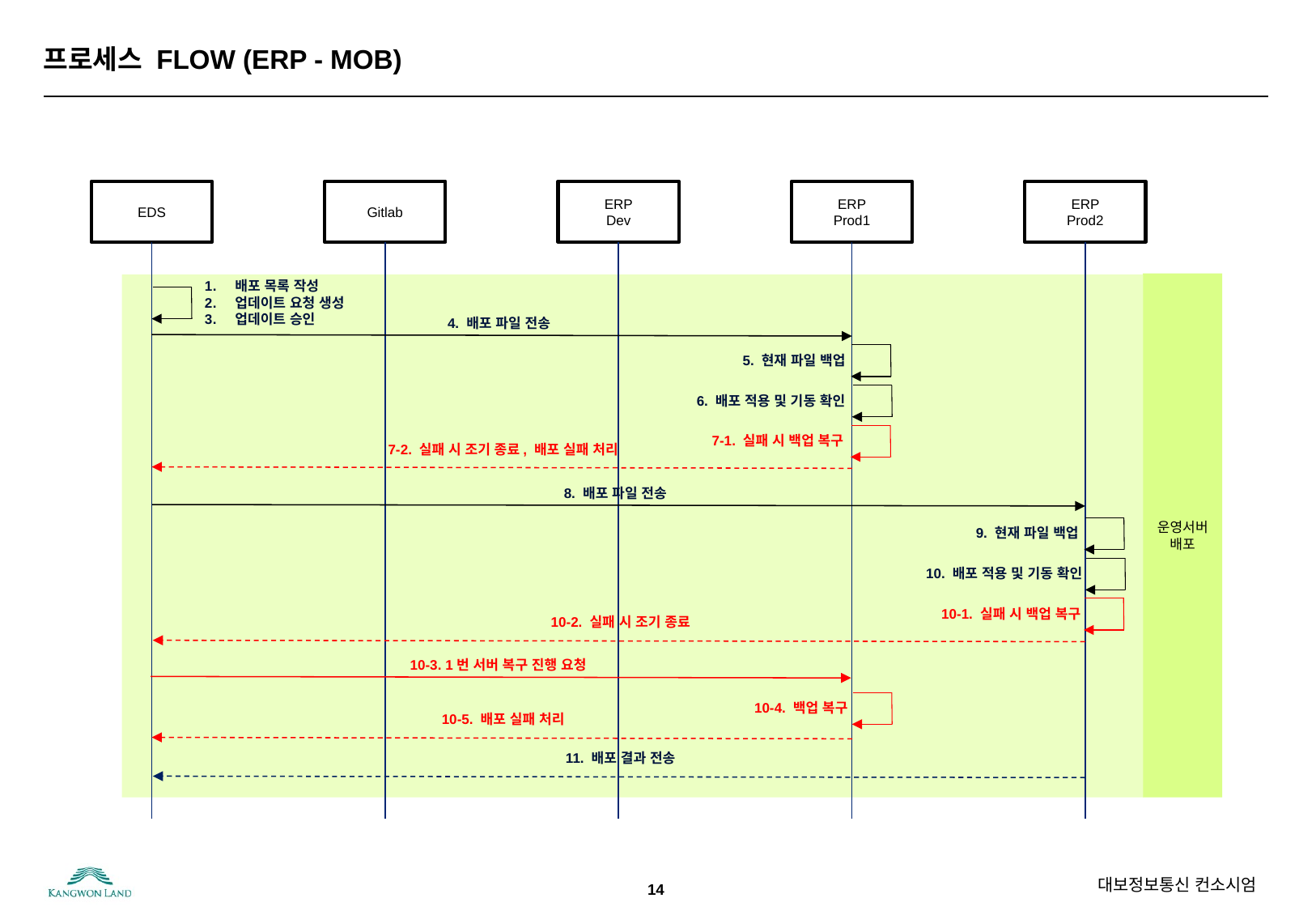

# 프로세스 FLOW (ERP - MOB)
EDS
Gitlab
ERP
Dev
ERP
Prod1
ERP
Prod2
배포 목록 작성
업데이트 요청 생성
업데이트 승인
운영서버 배포

4. 배포 파일 전송
5. 현재 파일 백업
6. 배포 적용 및 기동 확인
7-1. 실패 시 백업 복구
7-2. 실패 시 조기 종료, 배포 실패 처리
8. 배포 파일 전송
9. 현재 파일 백업
10. 배포 적용 및 기동 확인
10-1. 실패 시 백업 복구
10-2. 실패 시 조기 종료
10-3. 1번 서버 복구 진행 요청
10-4. 백업 복구
10-5. 배포 실패 처리
11. 배포 결과 전송
14